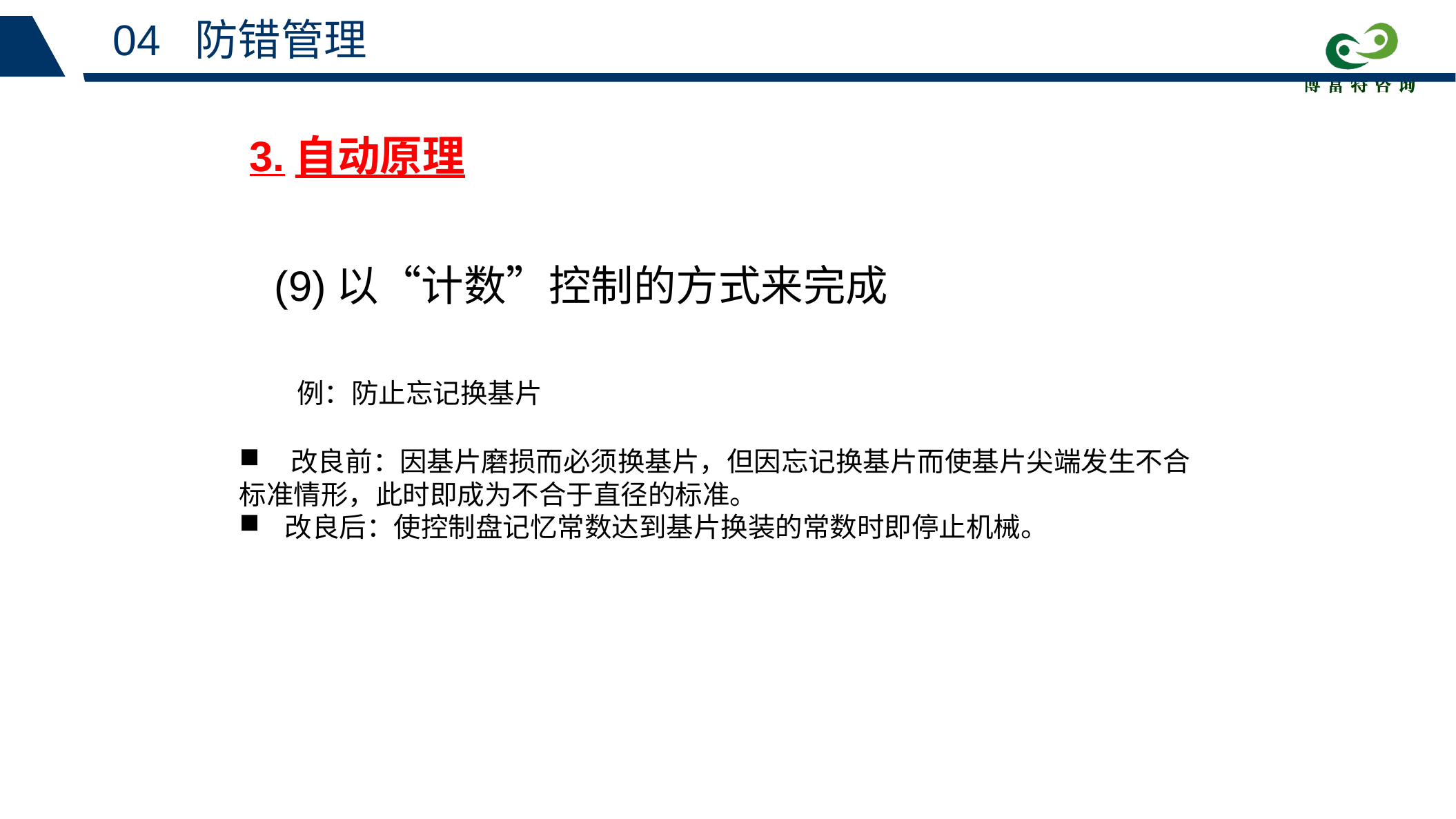

04  防错管理

3.自动原理

   (9)以“计数”控制的方式来完成

     例：防止忘记换基片

    改良前：因基片磨损而必须换基片，但因忘记换基片而使基片尖端发生不合标准情形，此时即成为不合于直径的标准。
   改良后：使控制盘记忆常数达到基片换装的常数时即停止机械。